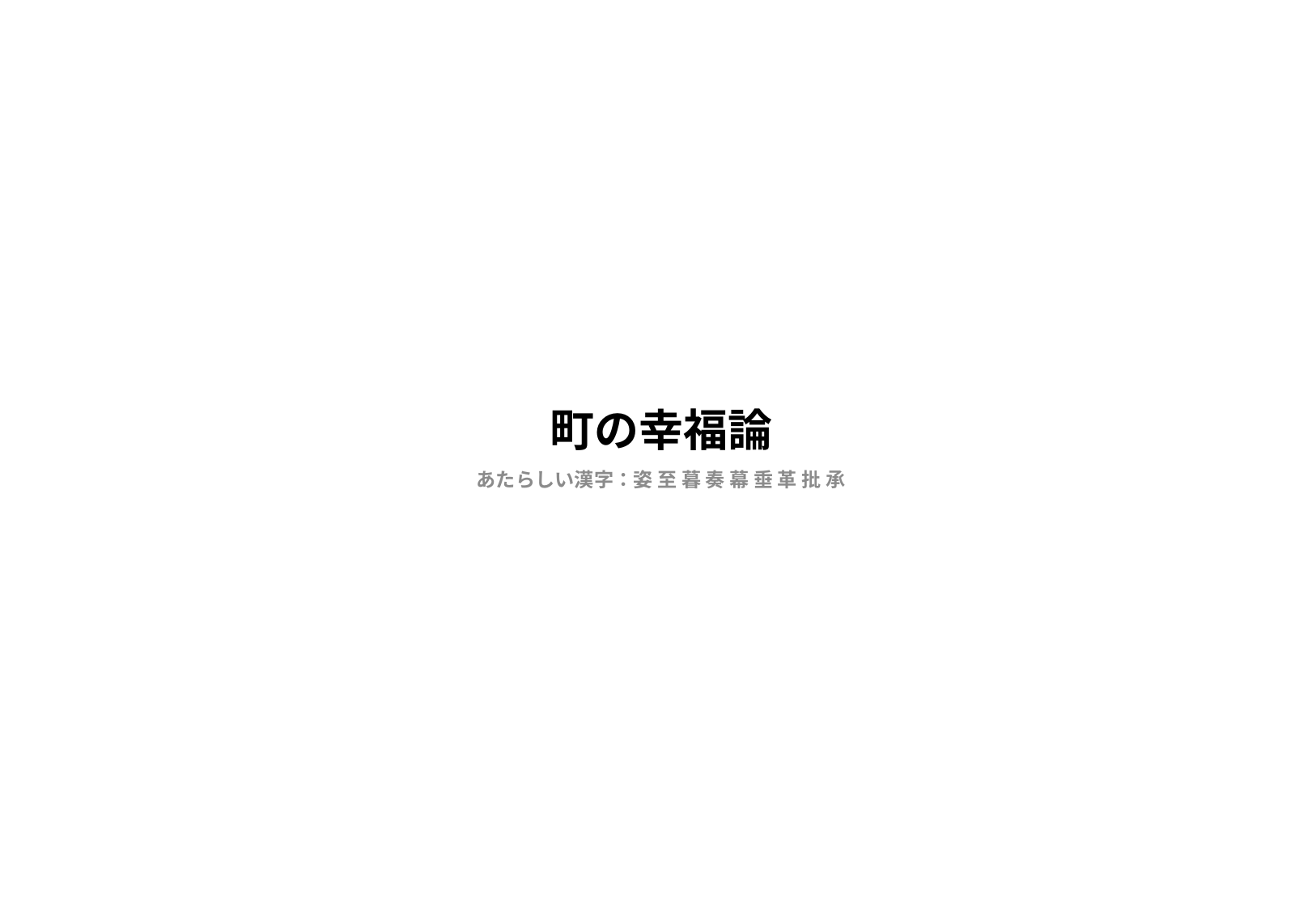

# 町の幸福論
あたらしい漢字：姿 至 暮 奏 幕 垂 革 批 承